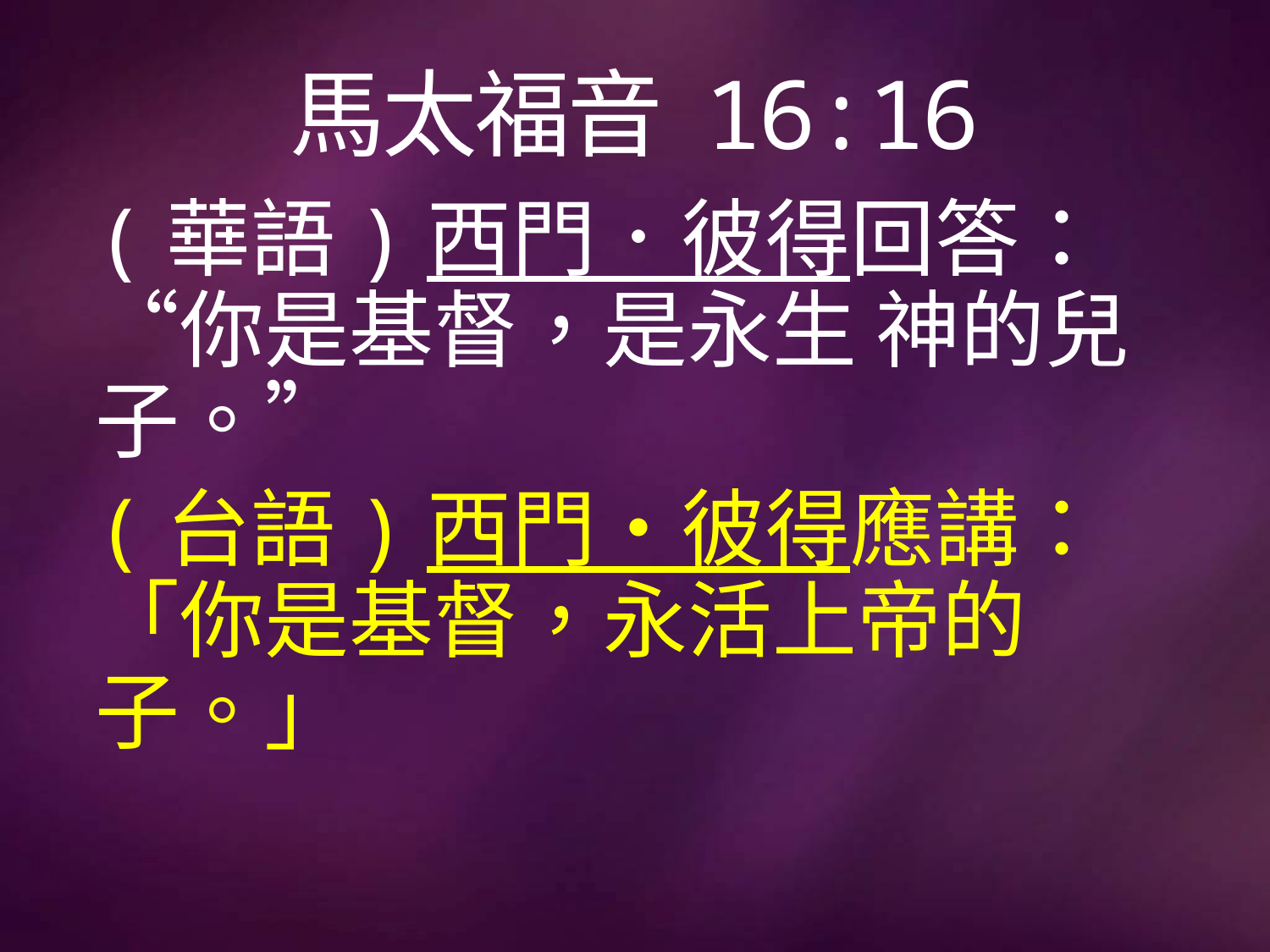

# 馬太福音 16:16
(華語)西門．彼得回答：“你是基督，是永生 神的兒子。”
(台語)西門‧彼得應講：「你是基督，永活上帝的子。」